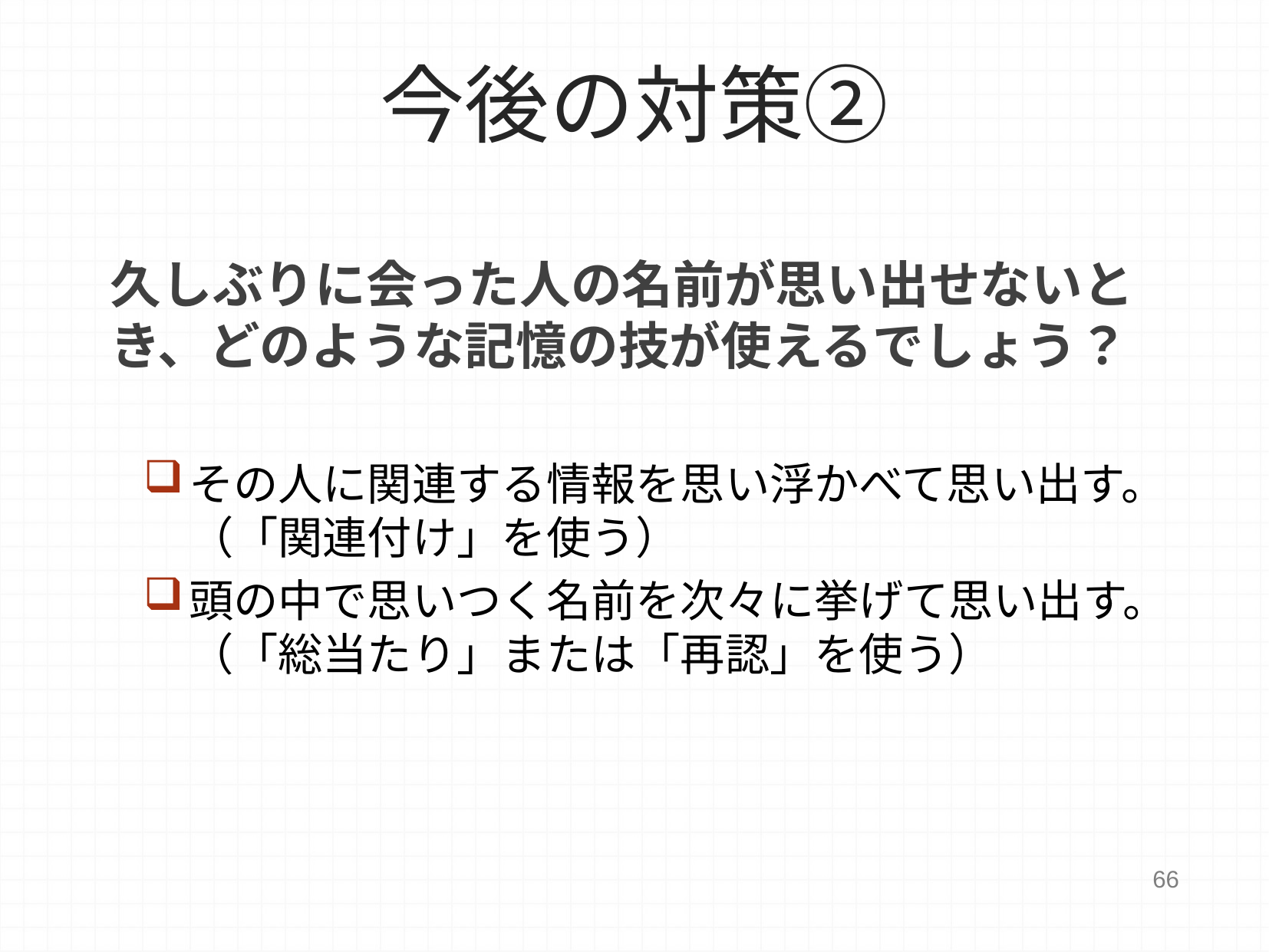

# 今後の対策②
久しぶりに会った人の名前が思い出せないとき、どのような記憶の技が使えるでしょう？

その人に関連する情報を思い浮かべて思い出す。（「関連付け」を使う）
頭の中で思いつく名前を次々に挙げて思い出す。（「総当たり」または「再認」を使う）
66